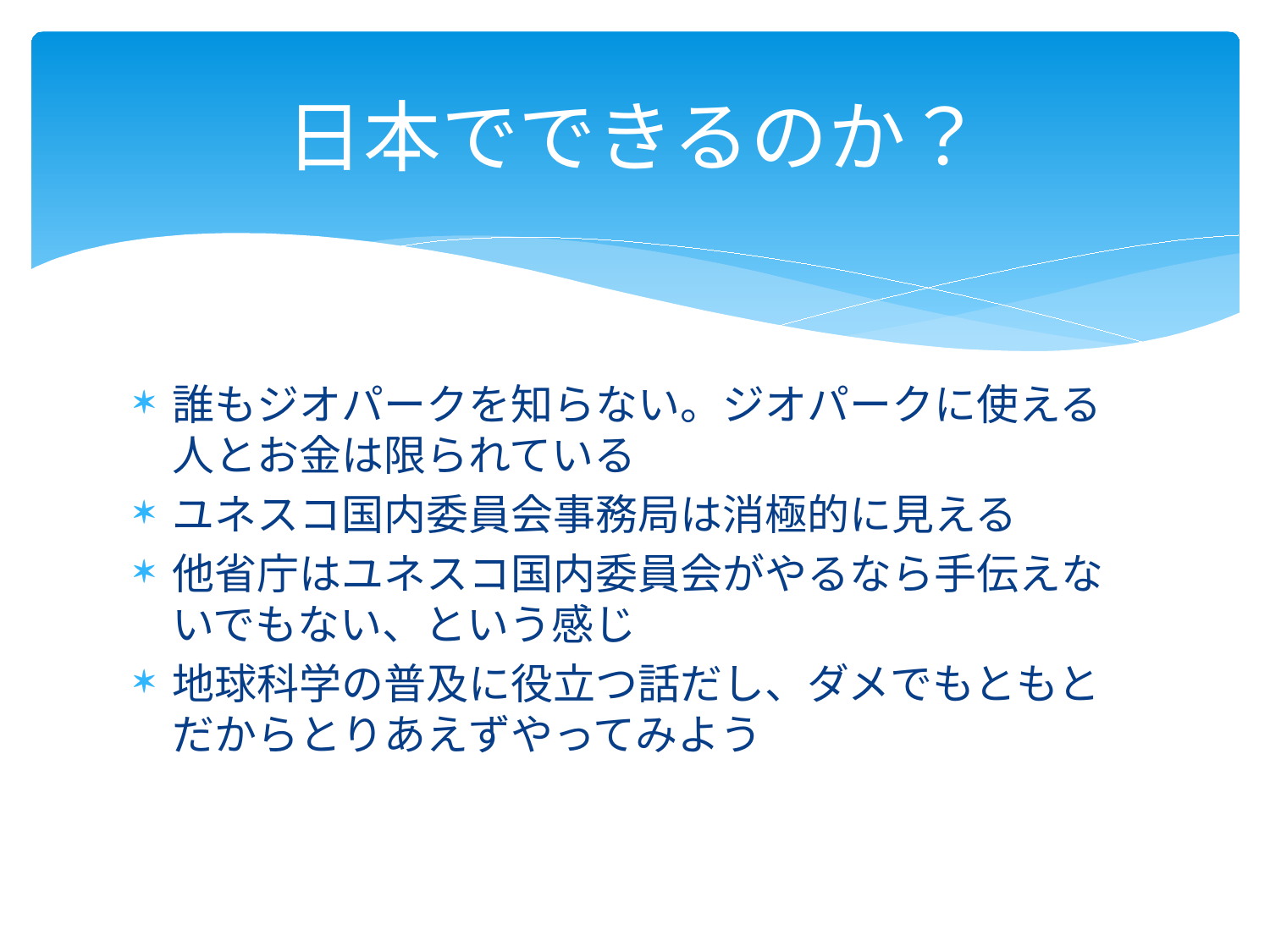

# 日本でできるのか？
誰もジオパークを知らない。ジオパークに使える人とお金は限られている
ユネスコ国内委員会事務局は消極的に見える
他省庁はユネスコ国内委員会がやるなら手伝えないでもない、という感じ
地球科学の普及に役立つ話だし、ダメでもともとだからとりあえずやってみよう